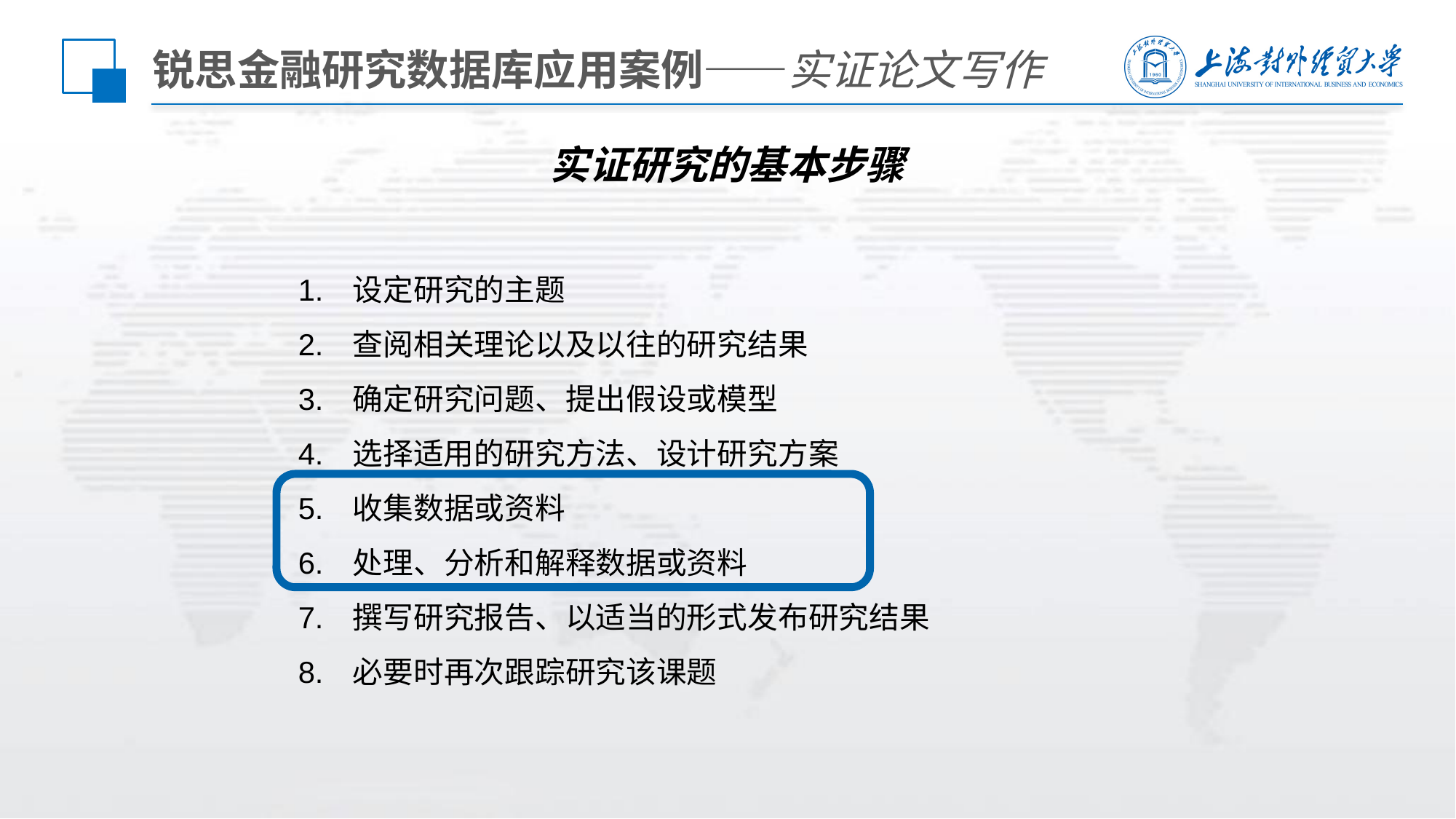

# 锐思金融研究数据库应用案例——实证论文写作
实证研究的基本步骤
设定研究的主题
查阅相关理论以及以往的研究结果
确定研究问题、提出假设或模型
选择适用的研究方法、设计研究方案
收集数据或资料
处理、分析和解释数据或资料
撰写研究报告、以适当的形式发布研究结果
必要时再次跟踪研究该课题